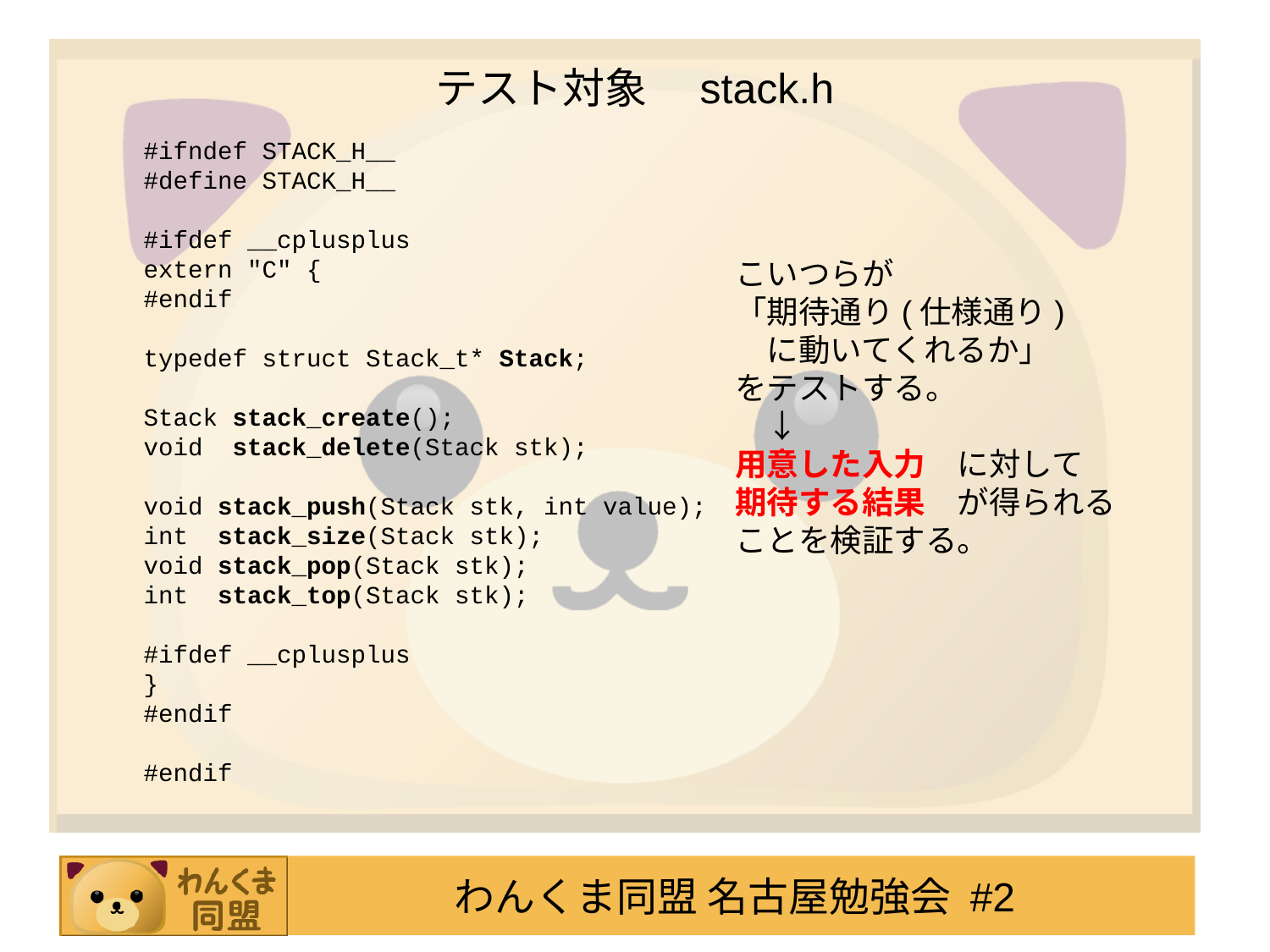

# テスト対象　stack.h
#ifndef STACK_H__
#define STACK_H__

#ifdef __cplusplus
extern "C" {
#endif

typedef struct Stack_t* Stack;

Stack stack_create();
void  stack_delete(Stack stk);

void stack_push(Stack stk, int value);
int  stack_size(Stack stk);
void stack_pop(Stack stk);
int  stack_top(Stack stk);

#ifdef __cplusplus
}
#endif

#endif

こいつらが
「期待通り(仕様通り)
　に動いてくれるか」
をテストする。
　↓
用意した入力　に対して
期待する結果　が得られる
ことを検証する。